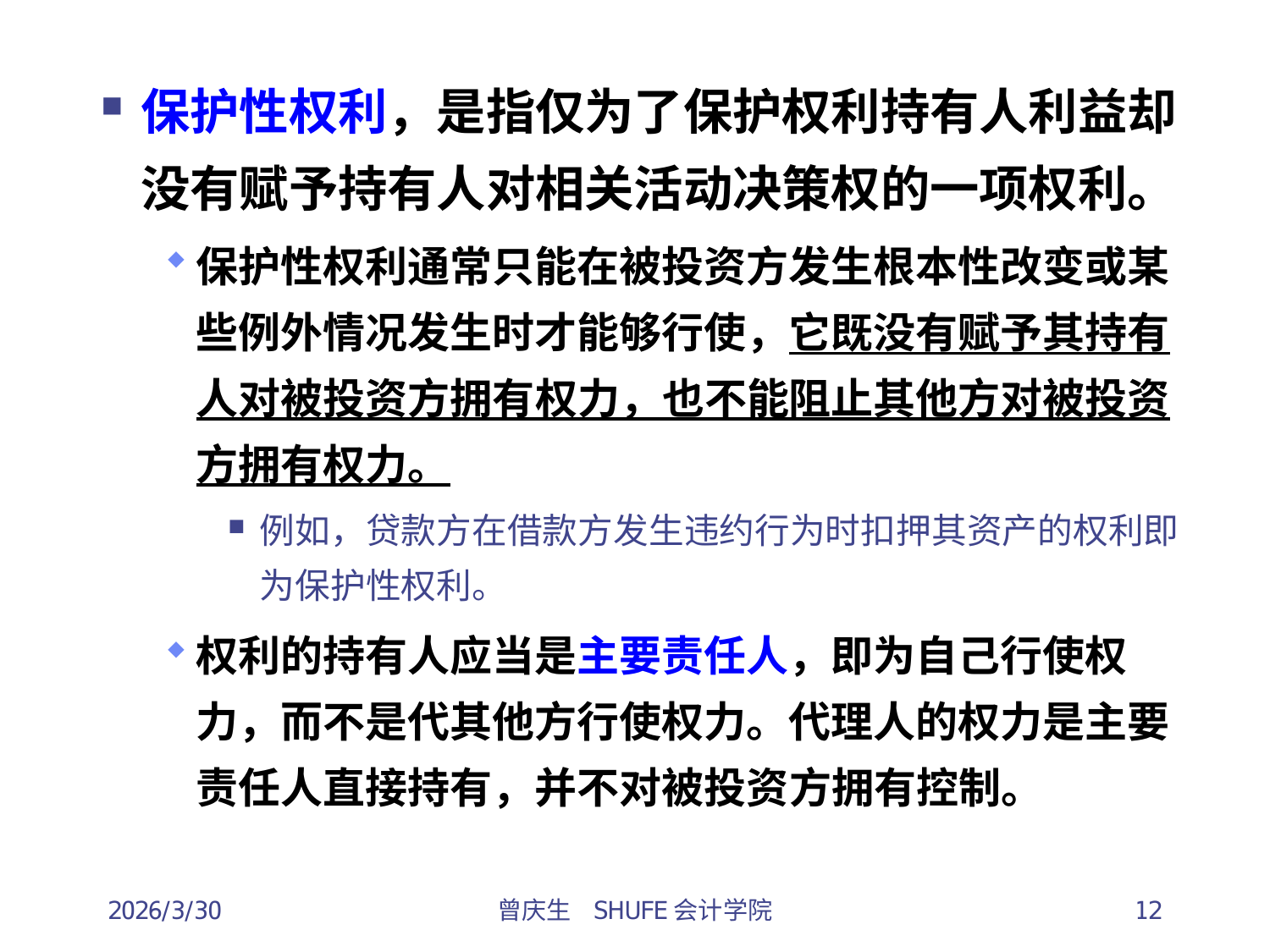

保护性权利，是指仅为了保护权利持有人利益却没有赋予持有人对相关活动决策权的一项权利。
保护性权利通常只能在被投资方发生根本性改变或某些例外情况发生时才能够行使，它既没有赋予其持有人对被投资方拥有权力，也不能阻止其他方对被投资方拥有权力。
例如，贷款方在借款方发生违约行为时扣押其资产的权利即为保护性权利。
权利的持有人应当是主要责任人，即为自己行使权力，而不是代其他方行使权力。代理人的权力是主要责任人直接持有，并不对被投资方拥有控制。

2026/3/30
曾庆生   SHUFE会计学院
12